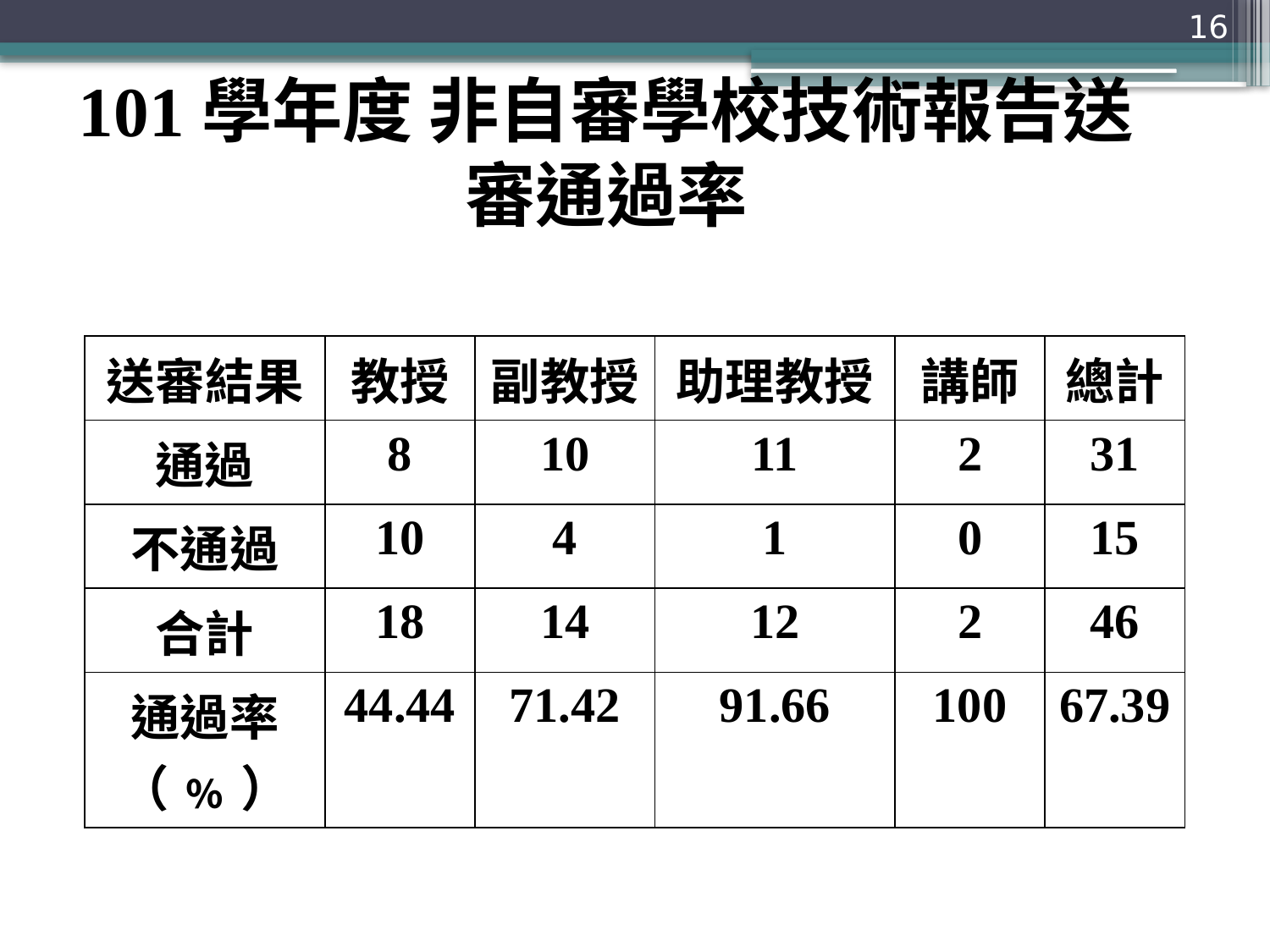

16
# 101學年度 非自審學校技術報告送審通過率
| 送審結果 | 教授 | 副教授 | 助理教授 | 講師 | 總計 |
| --- | --- | --- | --- | --- | --- |
| 通過 | 8 | 10 | 11 | 2 | 31 |
| 不通過 | 10 | 4 | 1 | 0 | 15 |
| 合計 | 18 | 14 | 12 | 2 | 46 |
| 通過率 （ ﹪ ） | 44.44 | 71.42 | 91.66 | 100 | 67.39 |